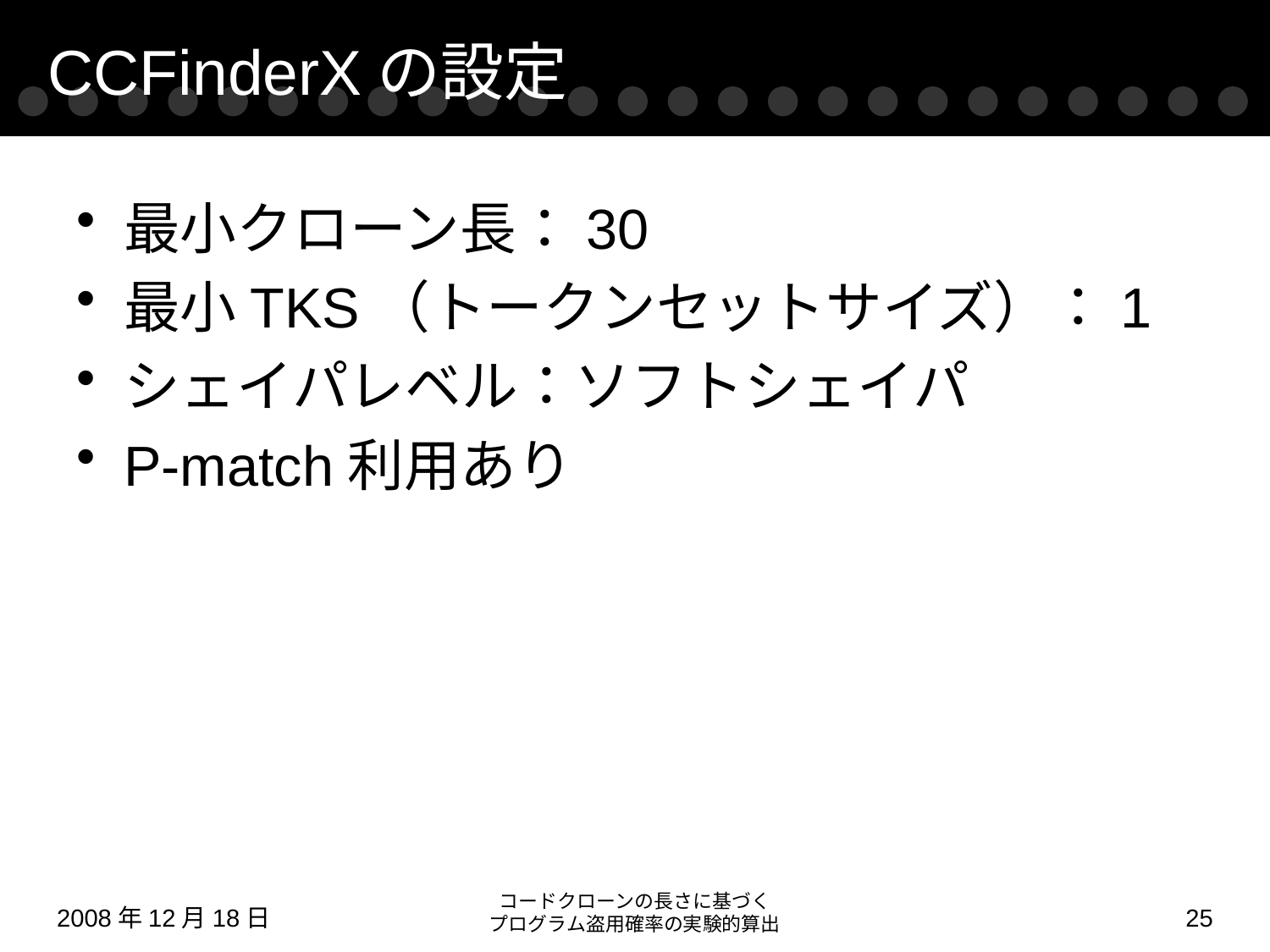

# CCFinderXの設定
最小クローン長：30
最小TKS（トークンセットサイズ）：1
シェイパレベル：ソフトシェイパ
P-match利用あり

コードクローンの長さに基づく
プログラム盗用確率の実験的算出
2008年12月18日
25